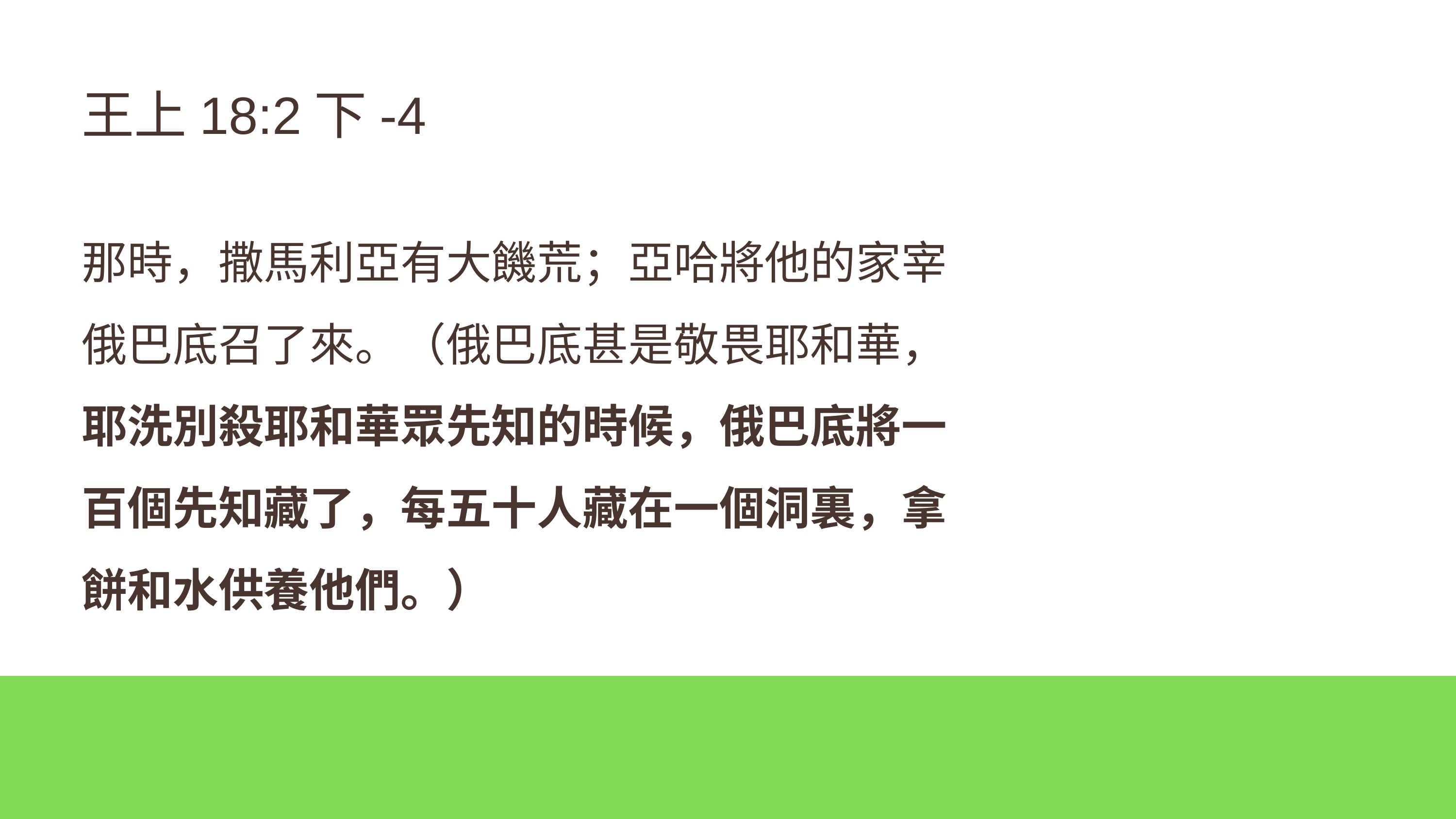

王上18:2下-4
那時，撒馬利亞有大饑荒；亞哈將他的家宰俄巴底召了來。（俄巴底甚是敬畏耶和華，耶洗別殺耶和華眾先知的時候，俄巴底將一百個先知藏了，每五十人藏在一個洞裏，拿餅和水供養他們。）